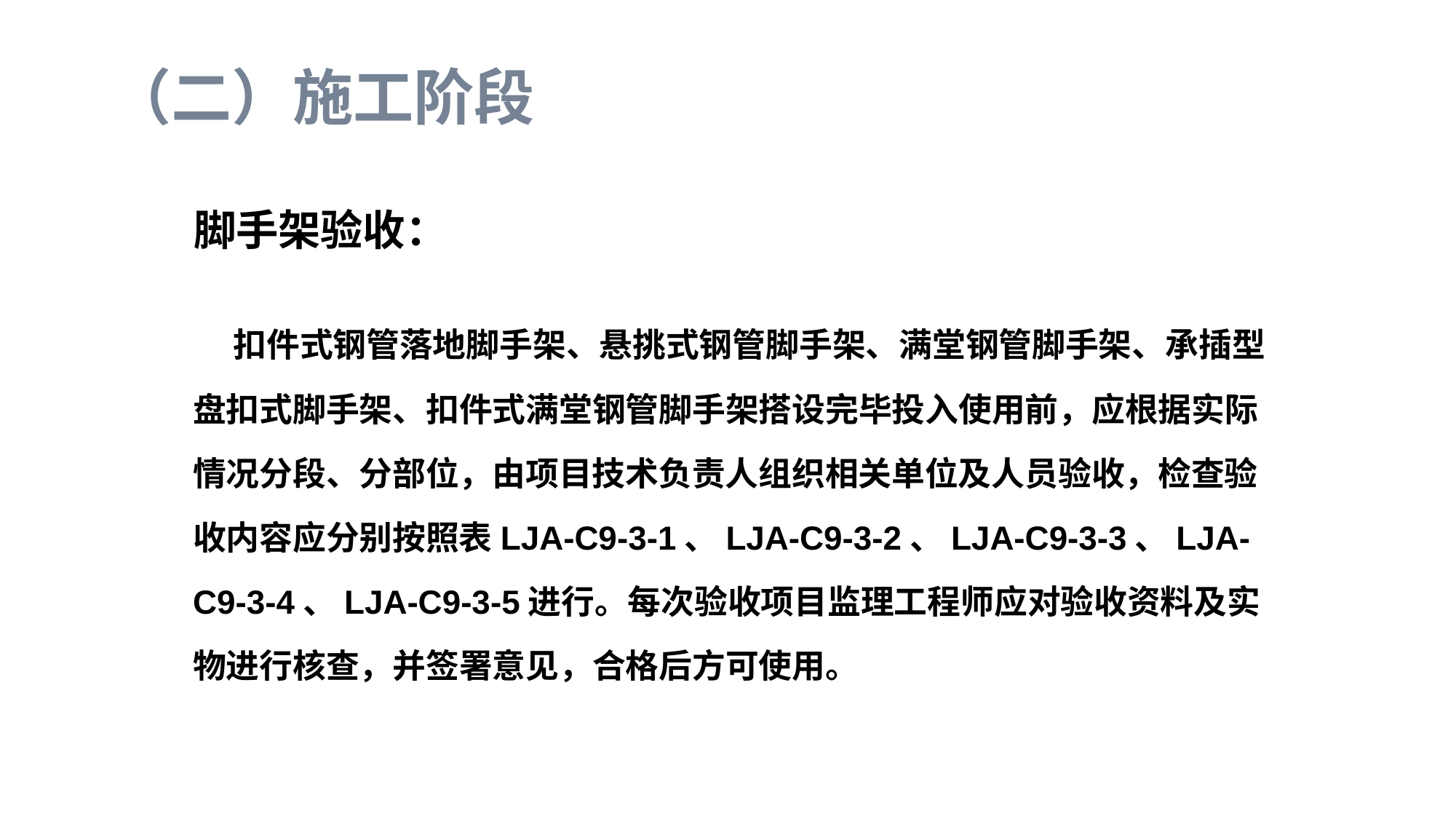

# （二）施工阶段
   脚手架验收：

    扣件式钢管落地脚手架、悬挑式钢管脚手架、满堂钢管脚手架、承插型盘扣式脚手架、扣件式满堂钢管脚手架搭设完毕投入使用前，应根据实际情况分段、分部位，由项目技术负责人组织相关单位及人员验收，检查验收内容应分别按照表LJA-C9-3-1、LJA-C9-3-2、LJA-C9-3-3、LJA-C9-3-4、LJA-C9-3-5进行。每次验收项目监理工程师应对验收资料及实物进行核查，并签署意见，合格后方可使用。